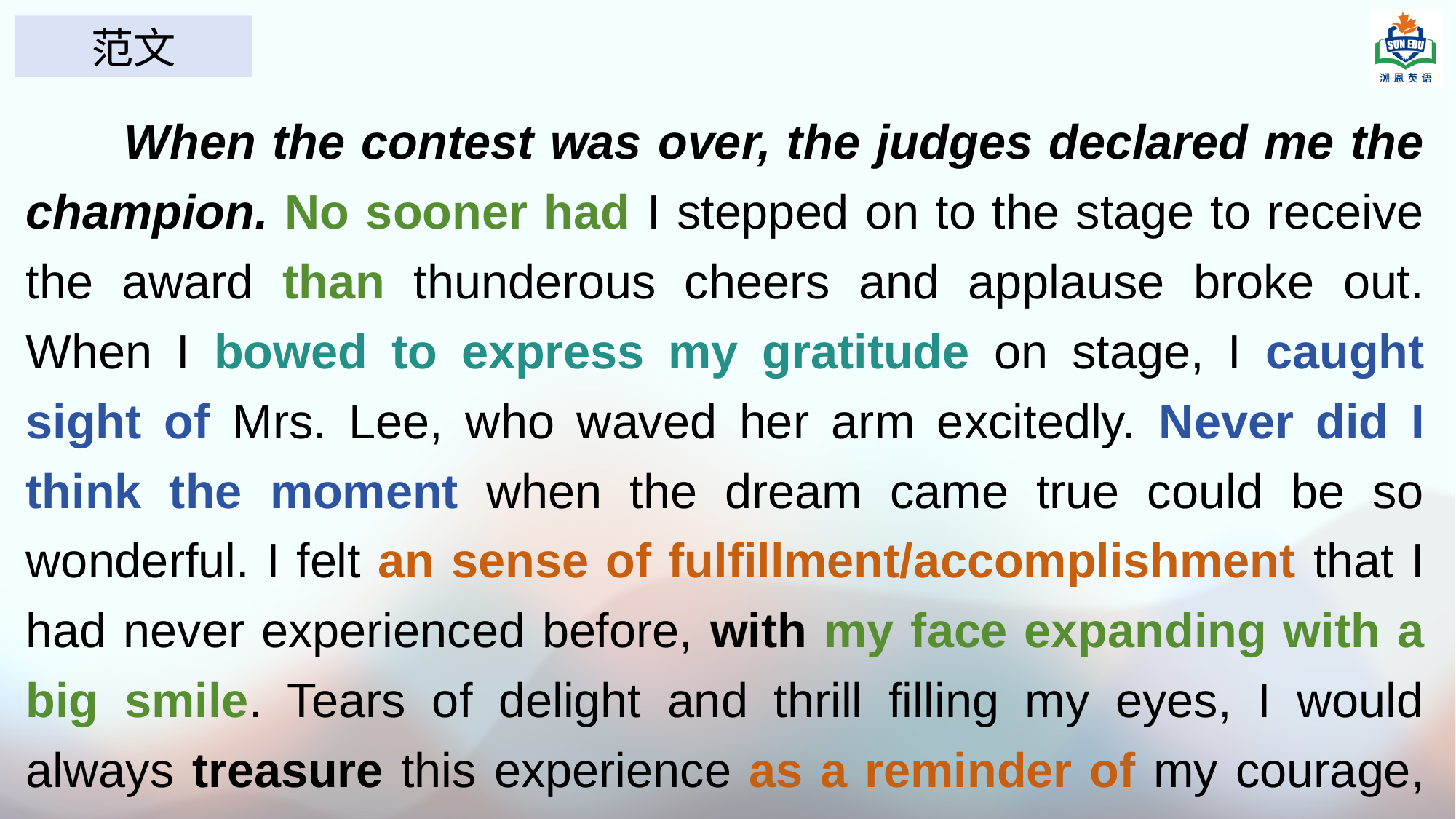

范文
      When the contest was over, the judges declared me the champion. No sooner had I stepped on to the stage to receive the award than thunderous cheers and applause broke out. When I bowed to express my gratitude on stage, I caught sight of Mrs. Lee, who waved her arm excitedly. Never did I think the moment when the dream came true could be so wonderful. I felt an sense of fulfillment/accomplishment that I had never experienced before, with my face expanding with a big smile. Tears of delight and thrill filling my eyes, I would always treasure this experience as a reminder of my courage, perseverance and determination.